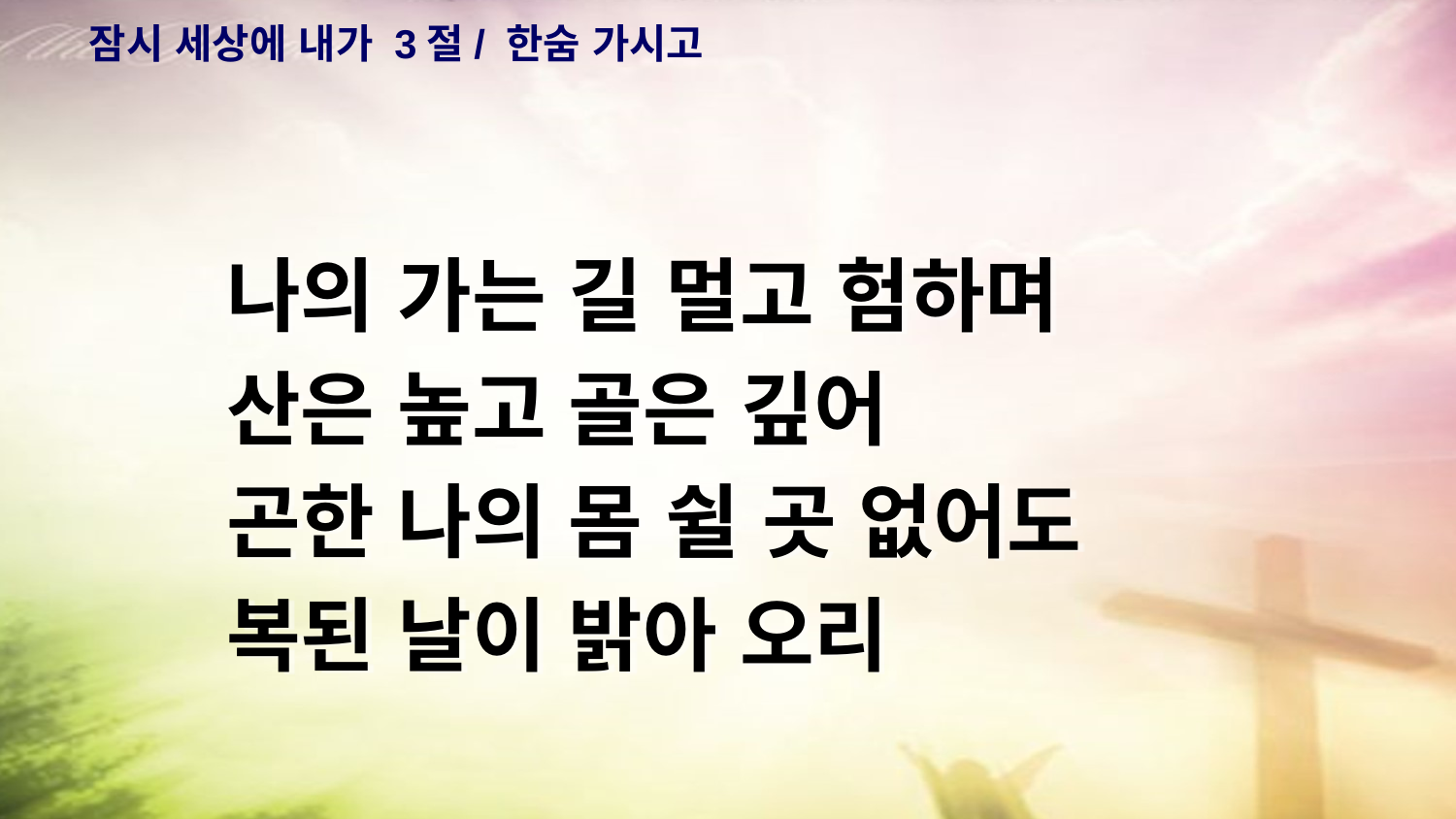

# 잠시 세상에 내가 3절/ 한숨 가시고
나의 가는 길 멀고 험하며
산은 높고 골은 깊어
곤한 나의 몸 쉴 곳 없어도
복된 날이 밝아 오리